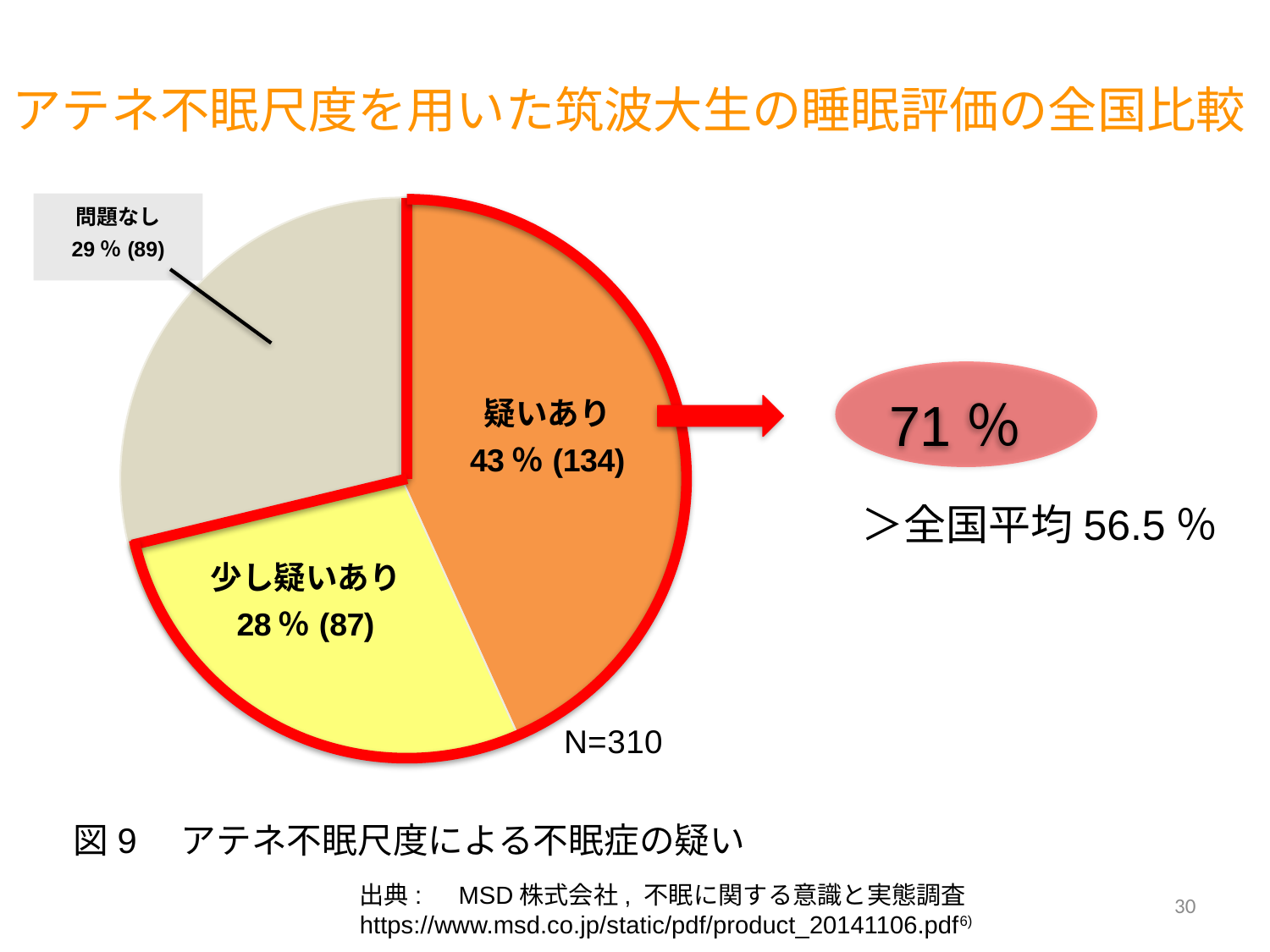

アテネ不眠尺度を用いた筑波大生の睡眠評価の全国比較

### Chart

| Category | 売上高 |
|---|---|
| 疑いあり  | 134.0 |
| 少し疑いあり | 87.0 |
| 問題なし | 89.0 |

71％

＞全国平均56.5％
図9　アテネ不眠尺度による不眠症の疑い
30
出典:　MSD株式会社, 不眠に関する意識と実態調査
https://www.msd.co.jp/static/pdf/product_20141106.pdf6)